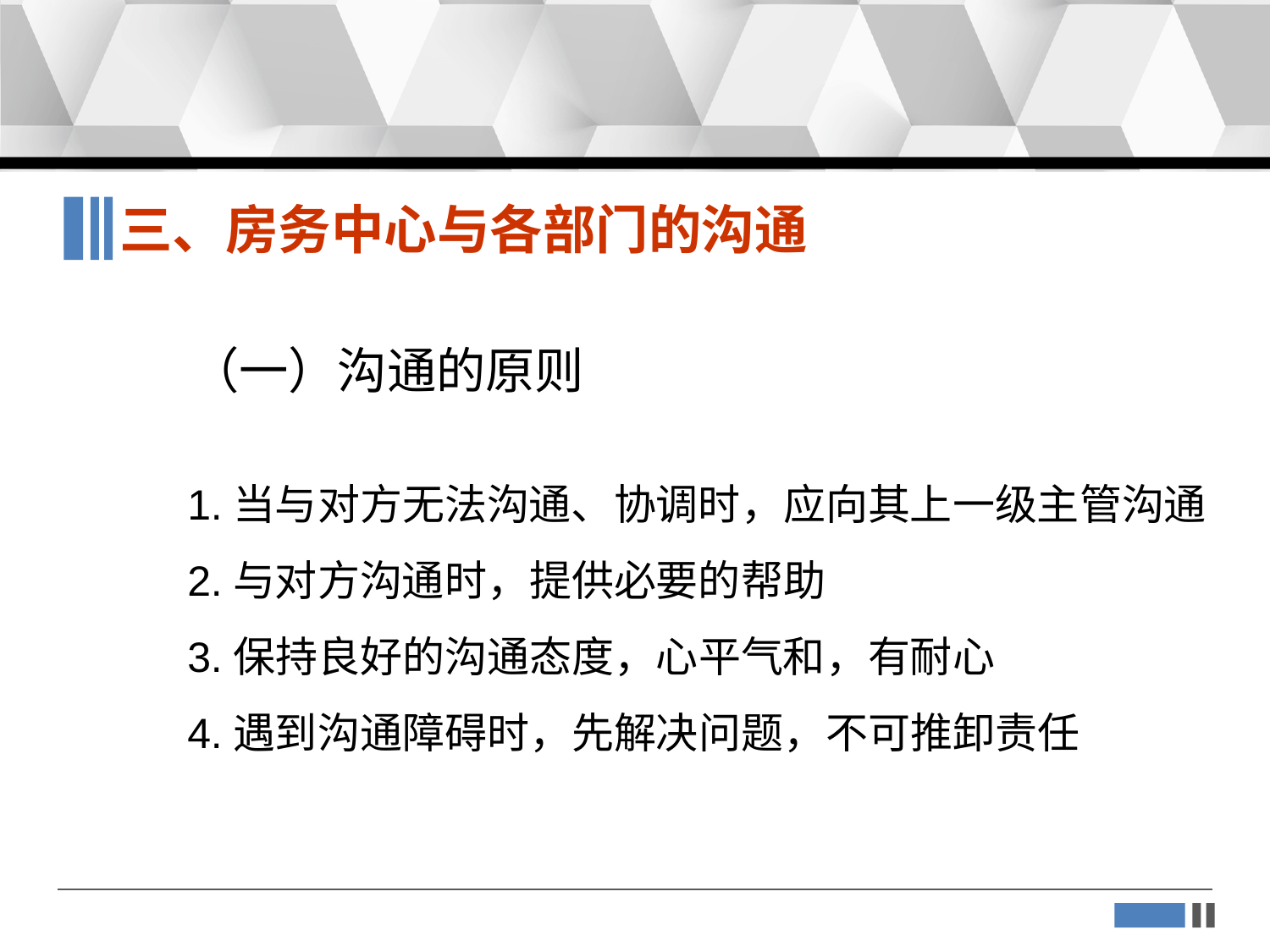

三、房务中心与各部门的沟通

（一）沟通的原则
1.当与对方无法沟通、协调时，应向其上一级主管沟通
2.与对方沟通时，提供必要的帮助
3.保持良好的沟通态度，心平气和，有耐心
4.遇到沟通障碍时，先解决问题，不可推卸责任